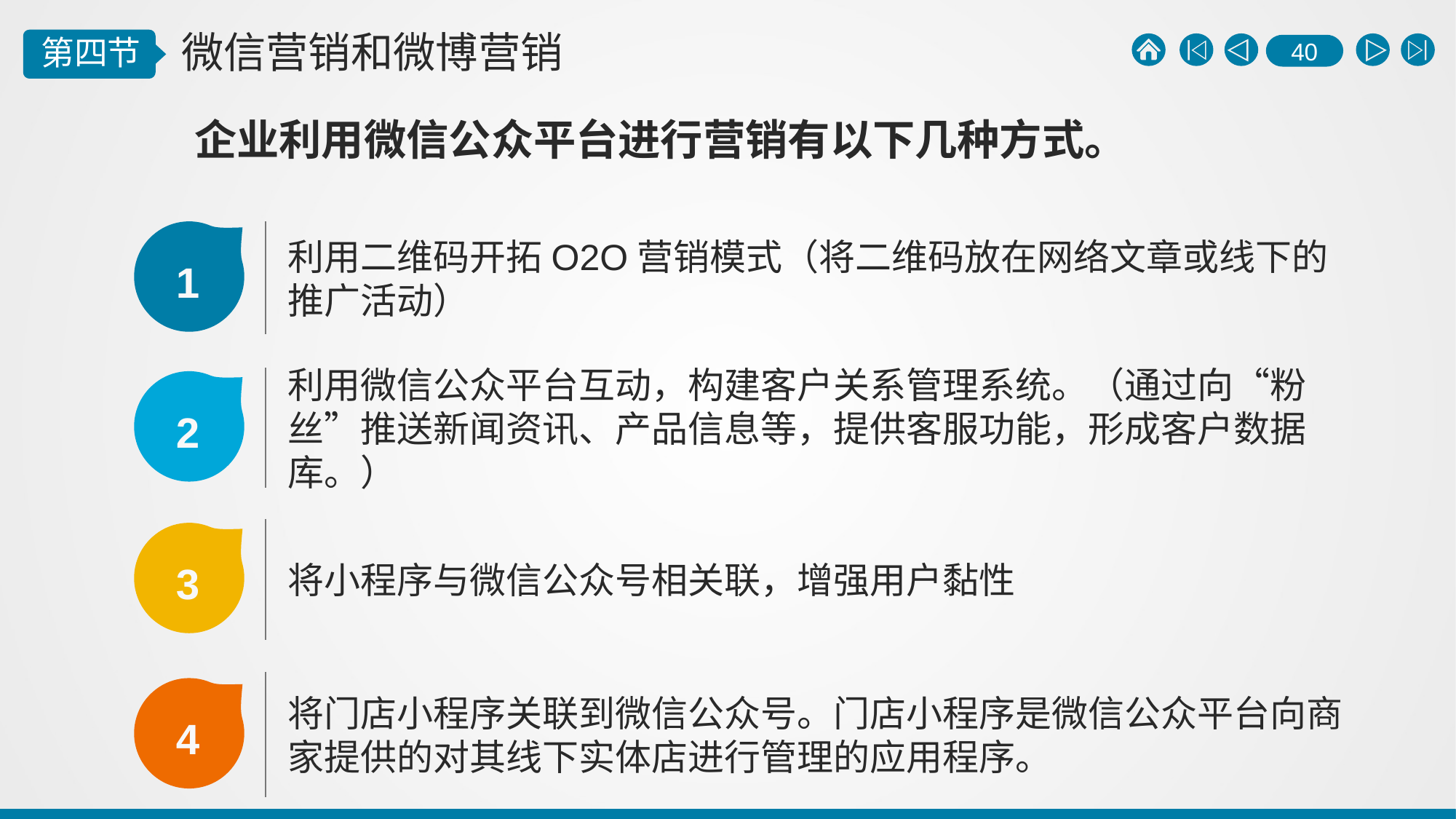

企业利用微信公众平台进行营销有以下几种方式。

1
利用二维码开拓O2O营销模式（将二维码放在网络文章或线下的推广活动）

2
利用微信公众平台互动，构建客户关系管理系统。（通过向“粉丝”推送新闻资讯、产品信息等，提供客服功能，形成客户数据库。）

3
将小程序与微信公众号相关联，增强用户黏性

4
将门店小程序关联到微信公众号。门店小程序是微信公众平台向商家提供的对其线下实体店进行管理的应用程序。